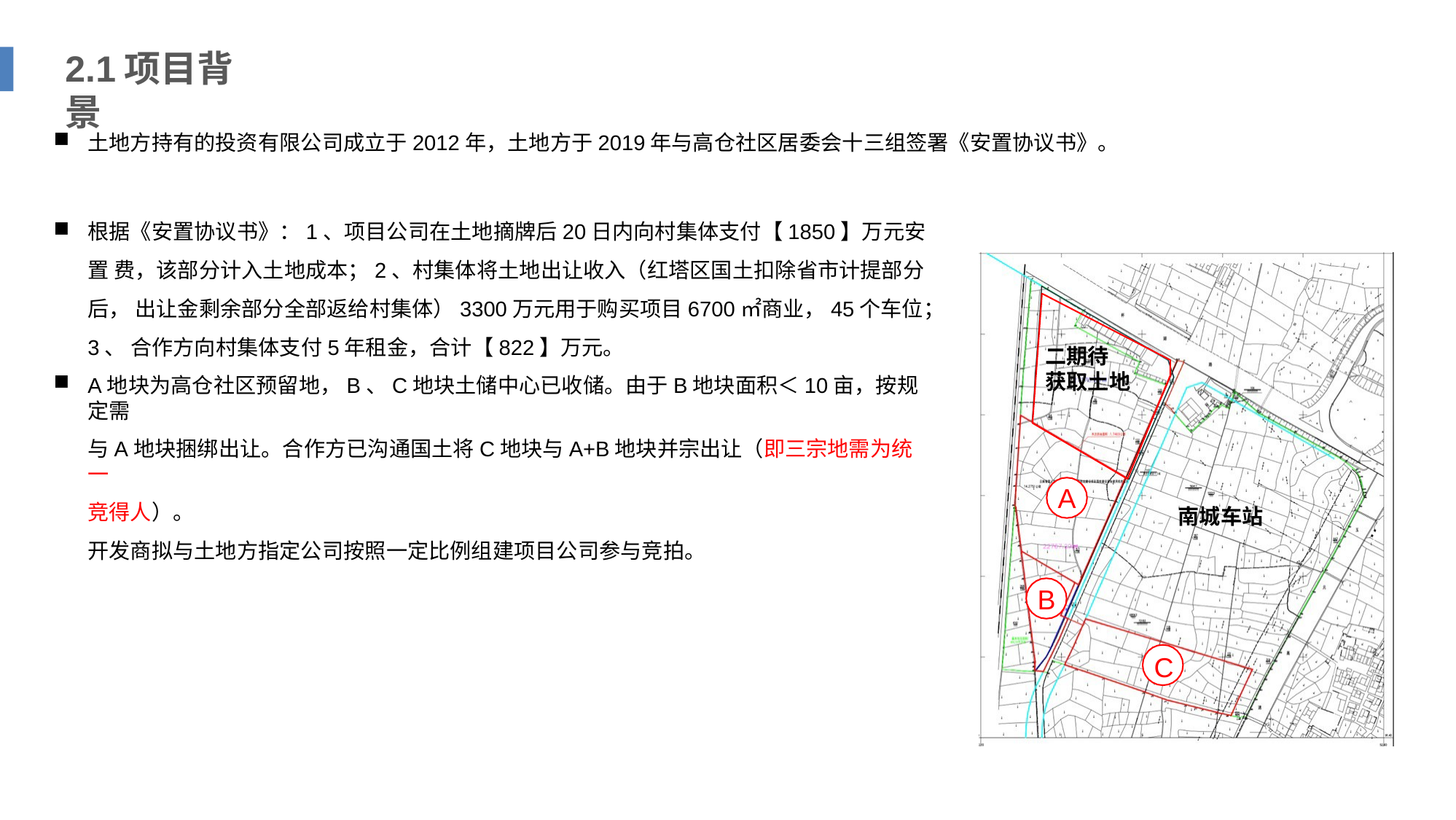

# 2.1项目背景
土地方持有的投资有限公司成立于2012年，土地方于2019年与高仓社区居委会十三组签署《安置协议书》。
根据《安置协议书》：1、项目公司在土地摘牌后20日内向村集体支付【1850】万元安置 费，该部分计入土地成本；2、村集体将土地出让收入（红塔区国土扣除省市计提部分后， 出让金剩余部分全部返给村集体）3300万元用于购买项目6700㎡商业，45个车位；3、 合作方向村集体支付5年租金，合计【822】万元。
A地块为高仓社区预留地，B、C地块土储中心已收储。由于B地块面积＜10亩，按规定需
与A地块捆绑出让。合作方已沟通国土将C地块与A+B地块并宗出让（即三宗地需为统一
竞得人）。
开发商拟与土地方指定公司按照一定比例组建项目公司参与竞拍。

二期待
获取土地

A
南城车站

B

C